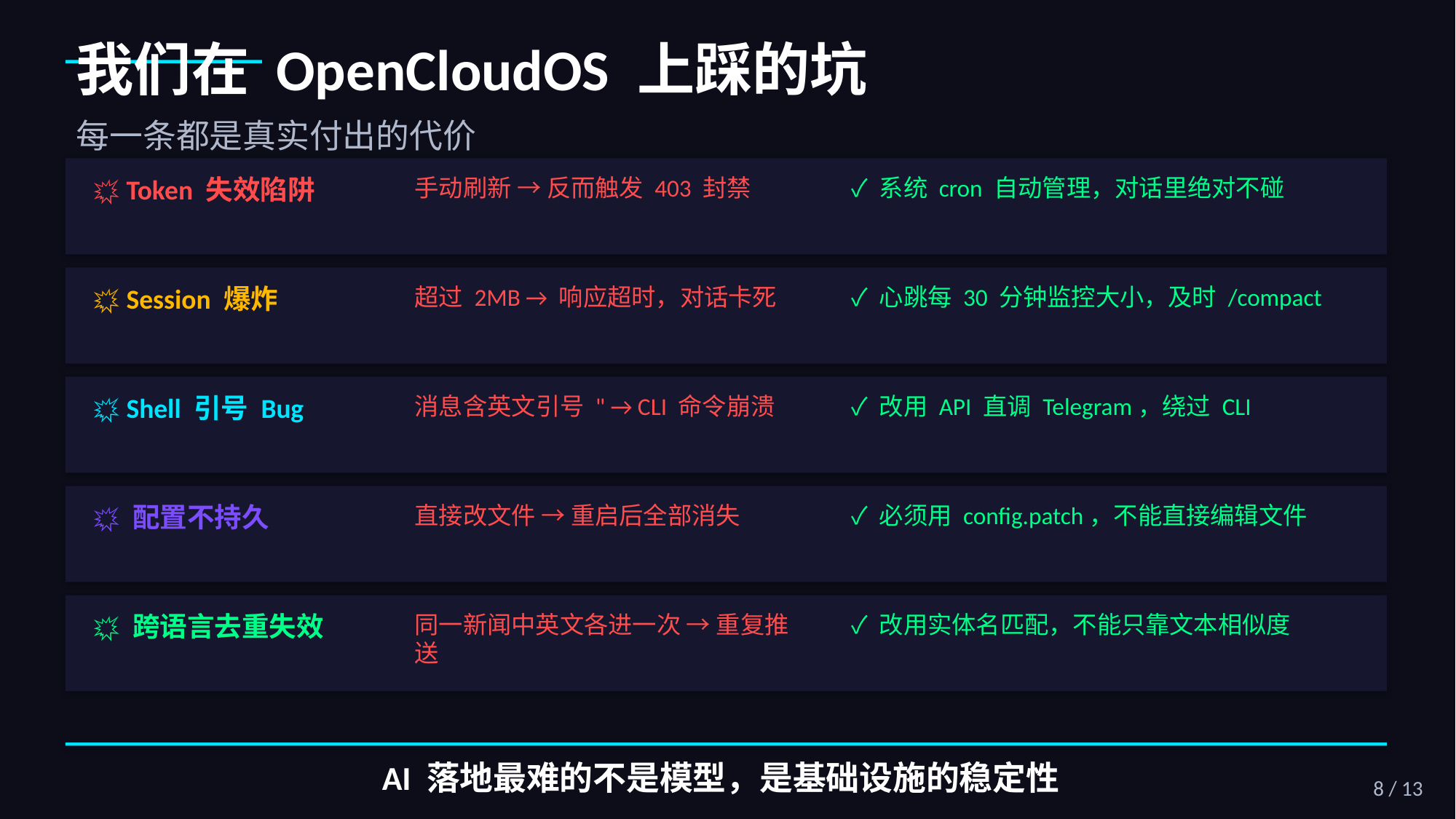

我们在 OpenCloudOS 上踩的坑

每一条都是真实付出的代价

💥 Token 失效陷阱
手动刷新 → 反而触发 403 封禁
✓ 系统 cron 自动管理，对话里绝对不碰

💥 Session 爆炸
超过 2MB → 响应超时，对话卡死
✓ 心跳每 30 分钟监控大小，及时 /compact

💥 Shell 引号 Bug
消息含英文引号 " → CLI 命令崩溃
✓ 改用 API 直调 Telegram，绕过 CLI

💥 配置不持久
直接改文件 → 重启后全部消失
✓ 必须用 config.patch，不能直接编辑文件

💥 跨语言去重失效
同一新闻中英文各进一次 → 重复推送
✓ 改用实体名匹配，不能只靠文本相似度

AI 落地最难的不是模型，是基础设施的稳定性
8 / 13